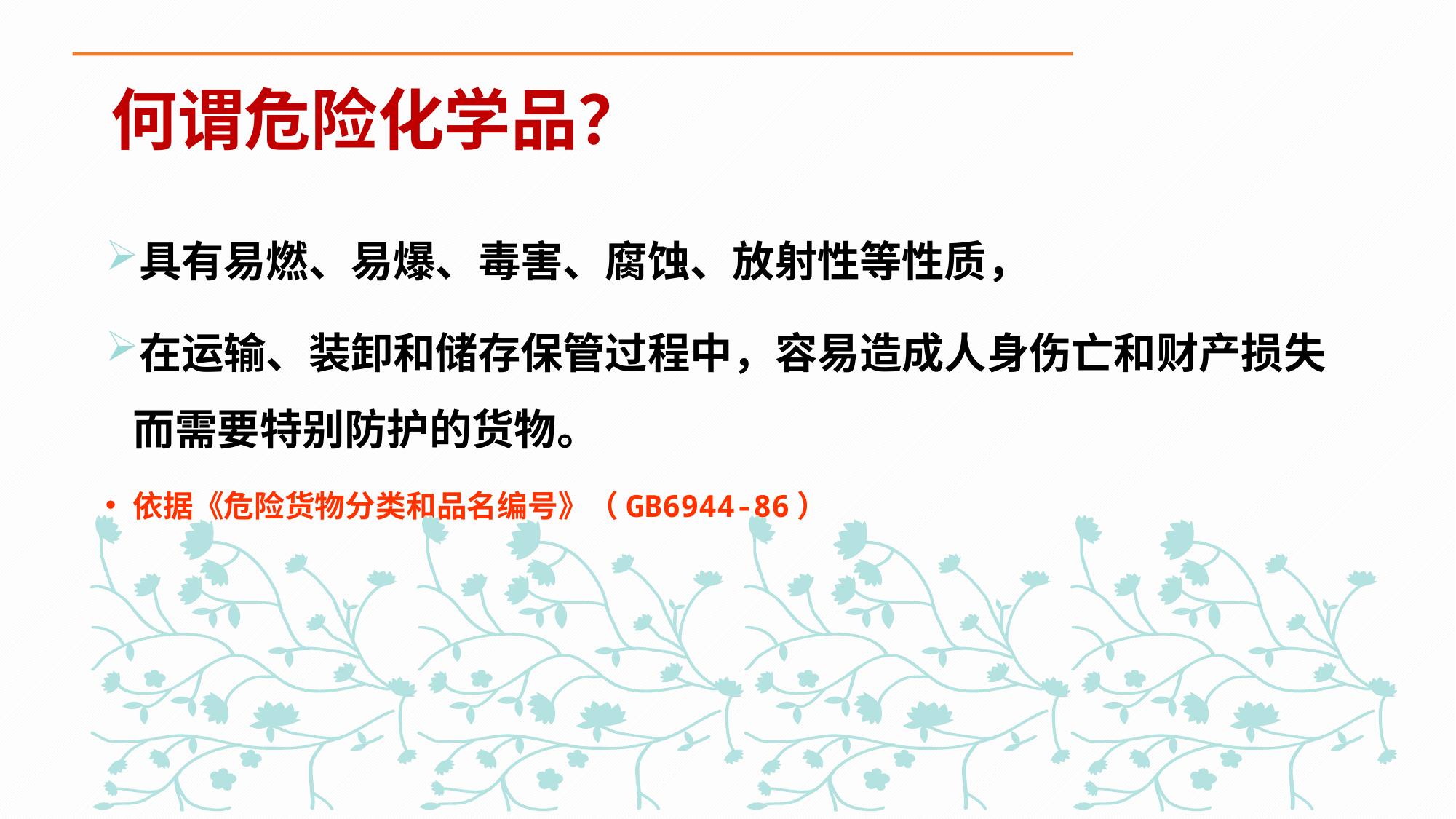

何谓危险化学品？

# 具有易燃、易爆、毒害、腐蚀、放射性等性质，
在运输、装卸和储存保管过程中，容易造成人身伤亡和财产损失而需要特别防护的货物。
依据《危险货物分类和品名编号》（GB6944-86）